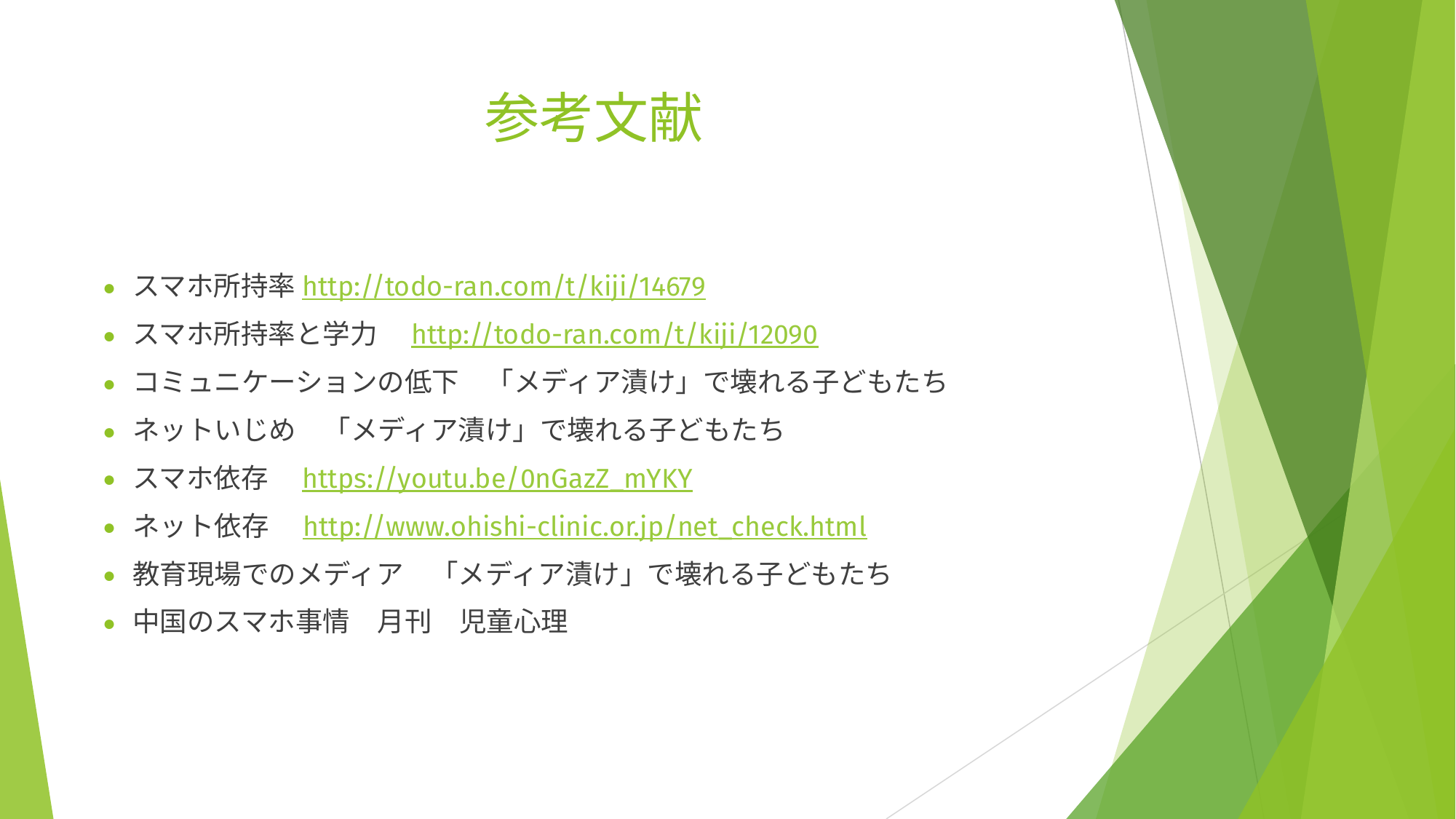

# 参考文献
スマホ所持率http://todo-ran.com/t/kiji/14679
スマホ所持率と学力　http://todo-ran.com/t/kiji/12090
コミュニケーションの低下　「メディア漬け」で壊れる子どもたち
ネットいじめ　「メディア漬け」で壊れる子どもたち
スマホ依存　https://youtu.be/0nGazZ_mYKY
ネット依存　http://www.ohishi-clinic.or.jp/net_check.html
教育現場でのメディア　「メディア漬け」で壊れる子どもたち
中国のスマホ事情　月刊　児童心理